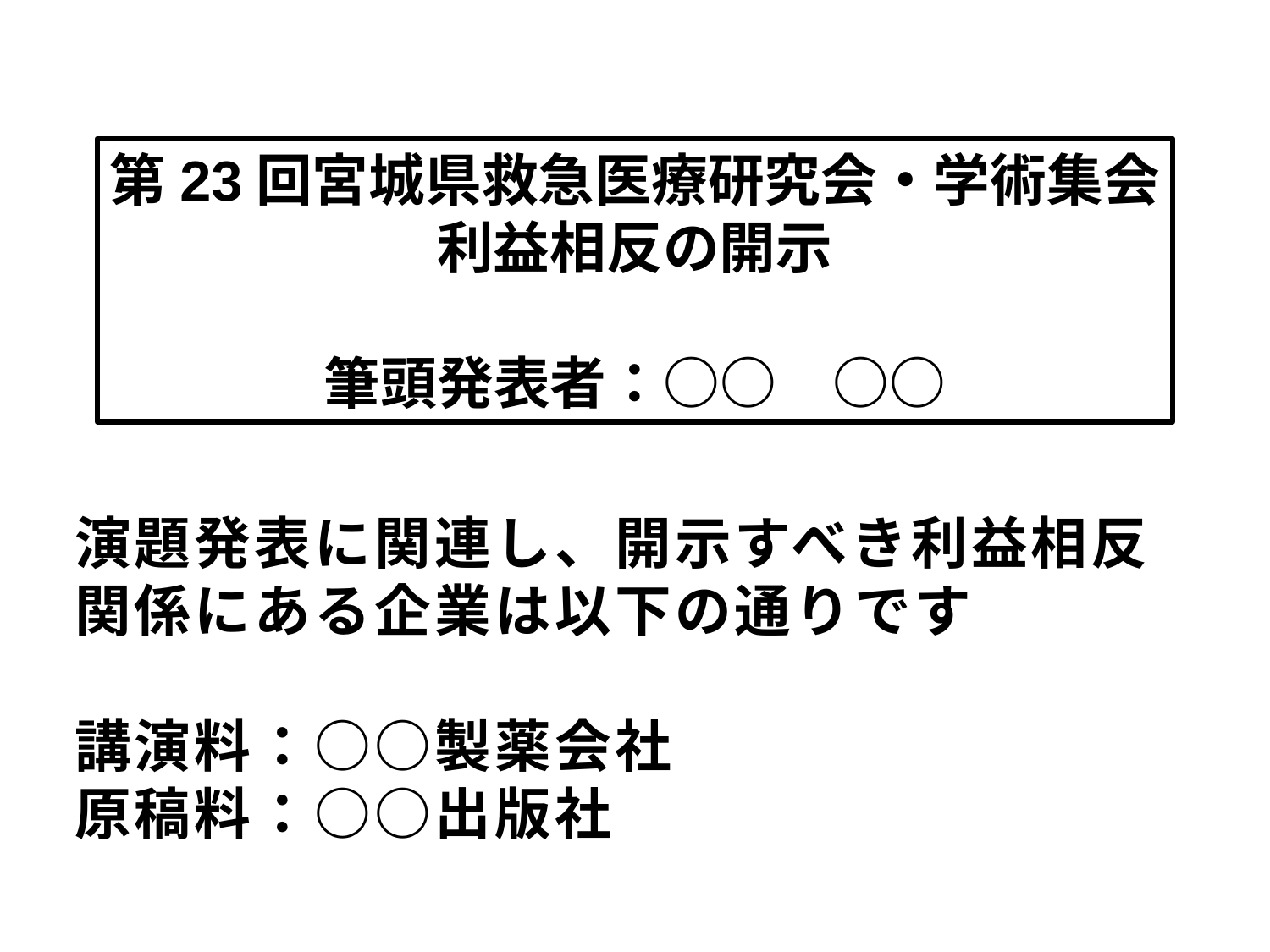

第23回宮城県救急医療研究会・学術集会
利益相反の開示
筆頭発表者：○○　○○
演題発表に関連し、開示すべき利益相反関係にある企業は以下の通りです

講演料：○○製薬会社
原稿料：○○出版社